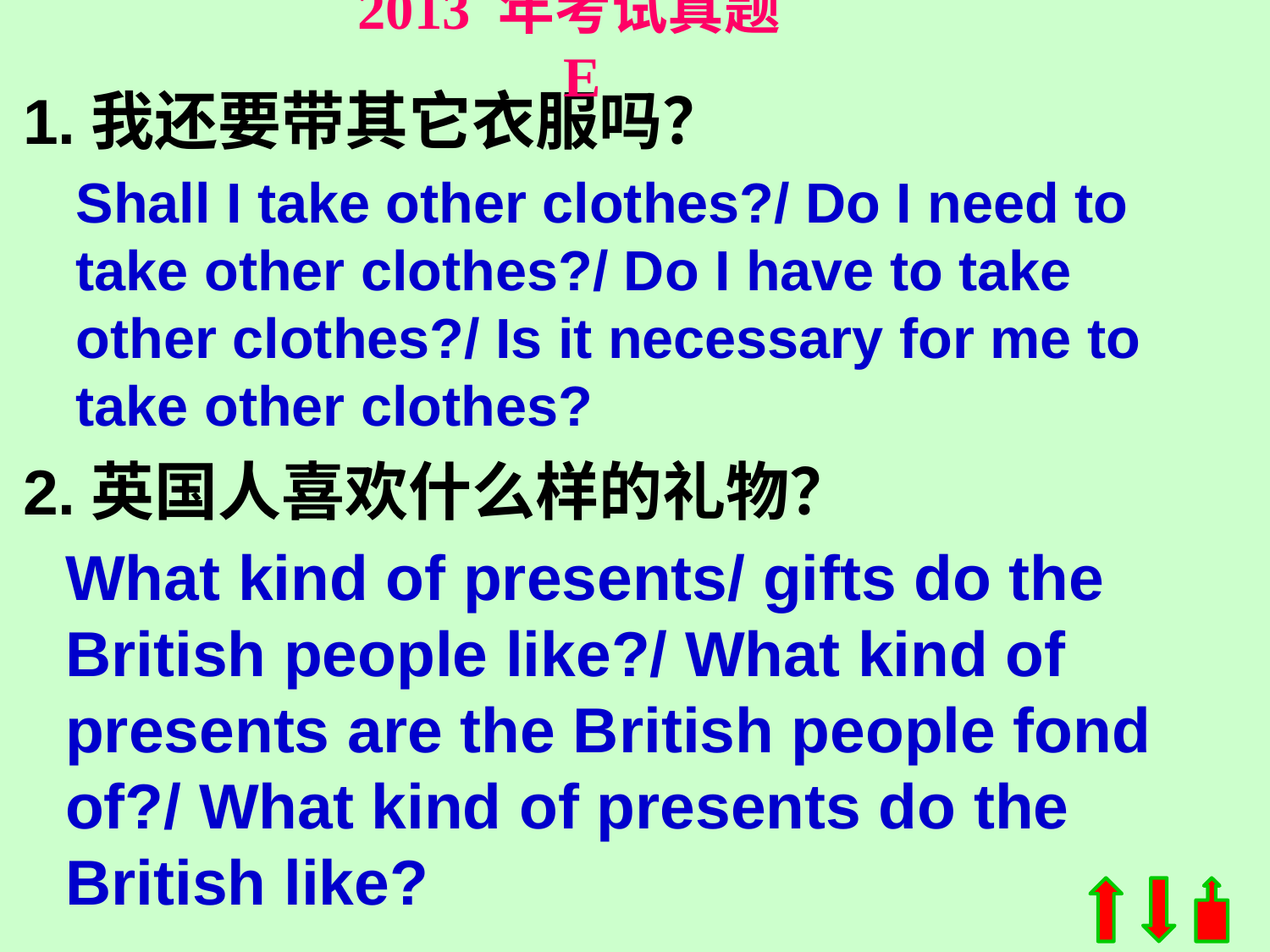

2013 年考试真题   E
1.我还要带其它衣服吗？
Shall I take other clothes?/ Do I need to take other clothes?/ Do I have to take other clothes?/ Is it necessary for me to take other clothes?
2.英国人喜欢什么样的礼物？
What kind of presents/ gifts do the British people like?/ What kind of presents are the British people fond of?/ What kind of presents do the British like?